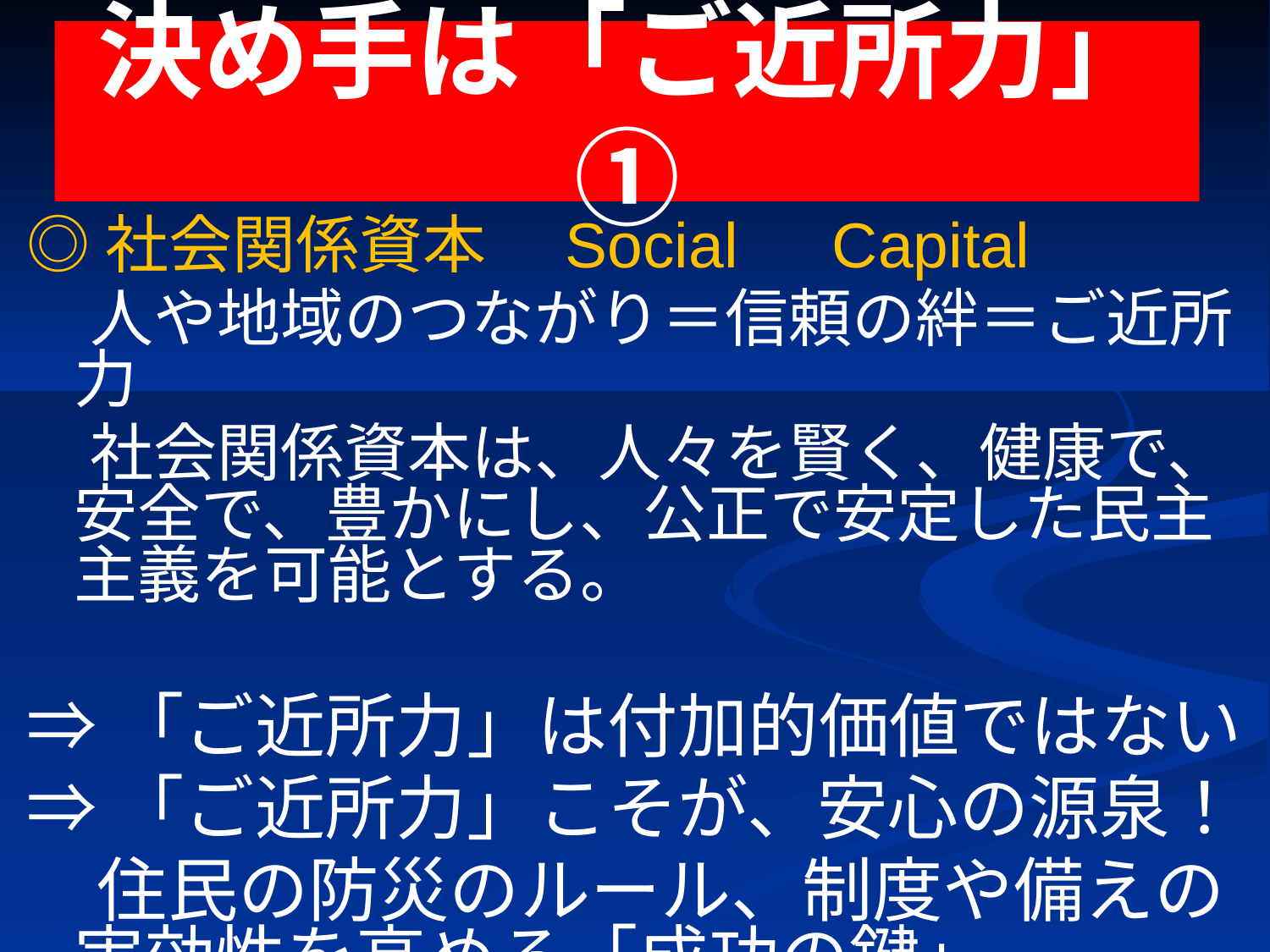

# 決め手は「ご近所力」①
◎社会関係資本　Social　Capital
　人や地域のつながり＝信頼の絆＝ご近所力
　社会関係資本は、人々を賢く、健康で、安全で、豊かにし、公正で安定した民主主義を可能とする。

⇒「ご近所力」は付加的価値ではない
⇒「ご近所力」こそが、安心の源泉！
　住民の防災のルール、制度や備えの実効性を高める「成功の鍵」